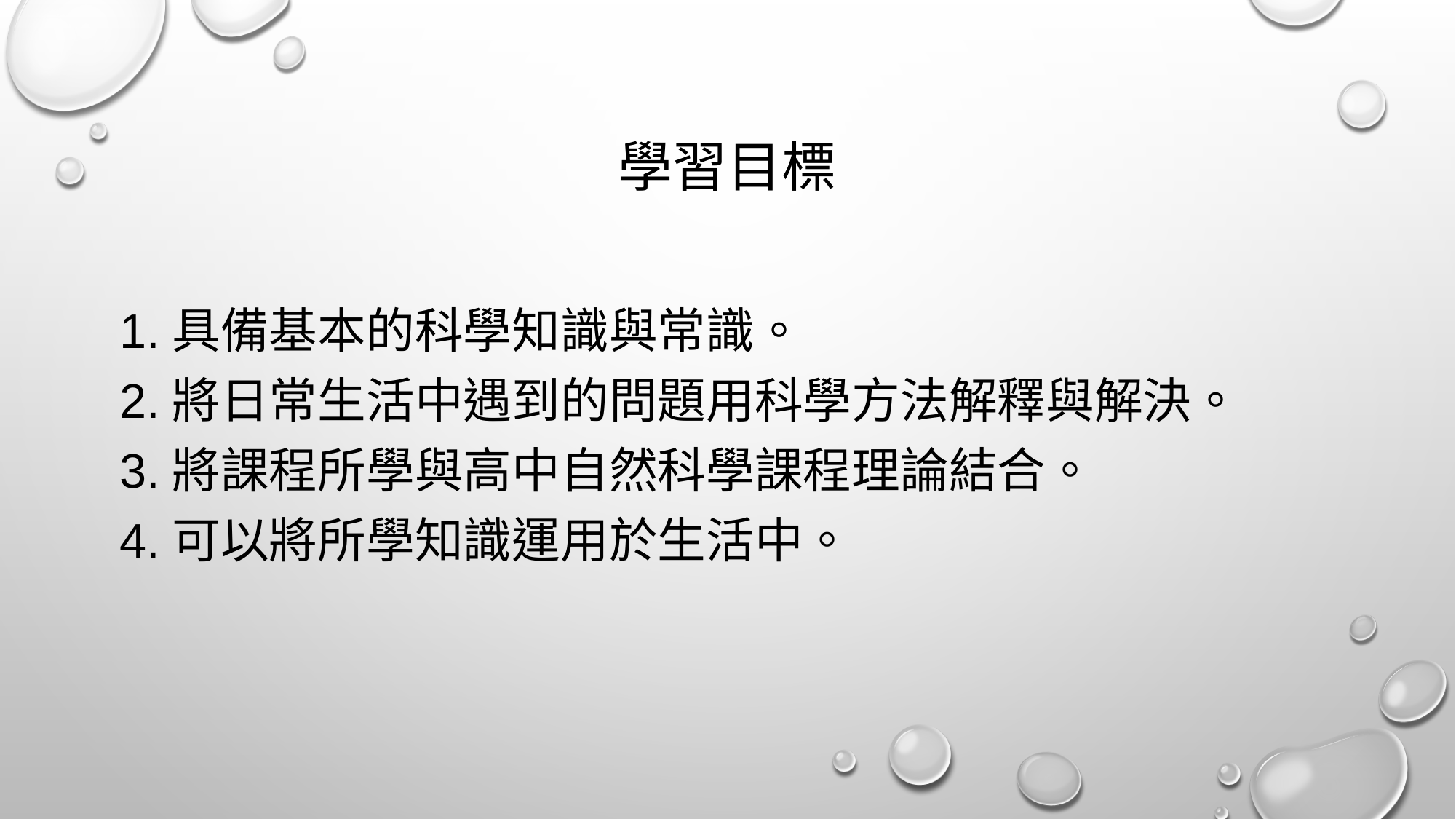

# 學習目標
1.具備基本的科學知識與常識。
2.將日常生活中遇到的問題用科學方法解釋與解決。
3.將課程所學與高中自然科學課程理論結合。
4.可以將所學知識運用於生活中。